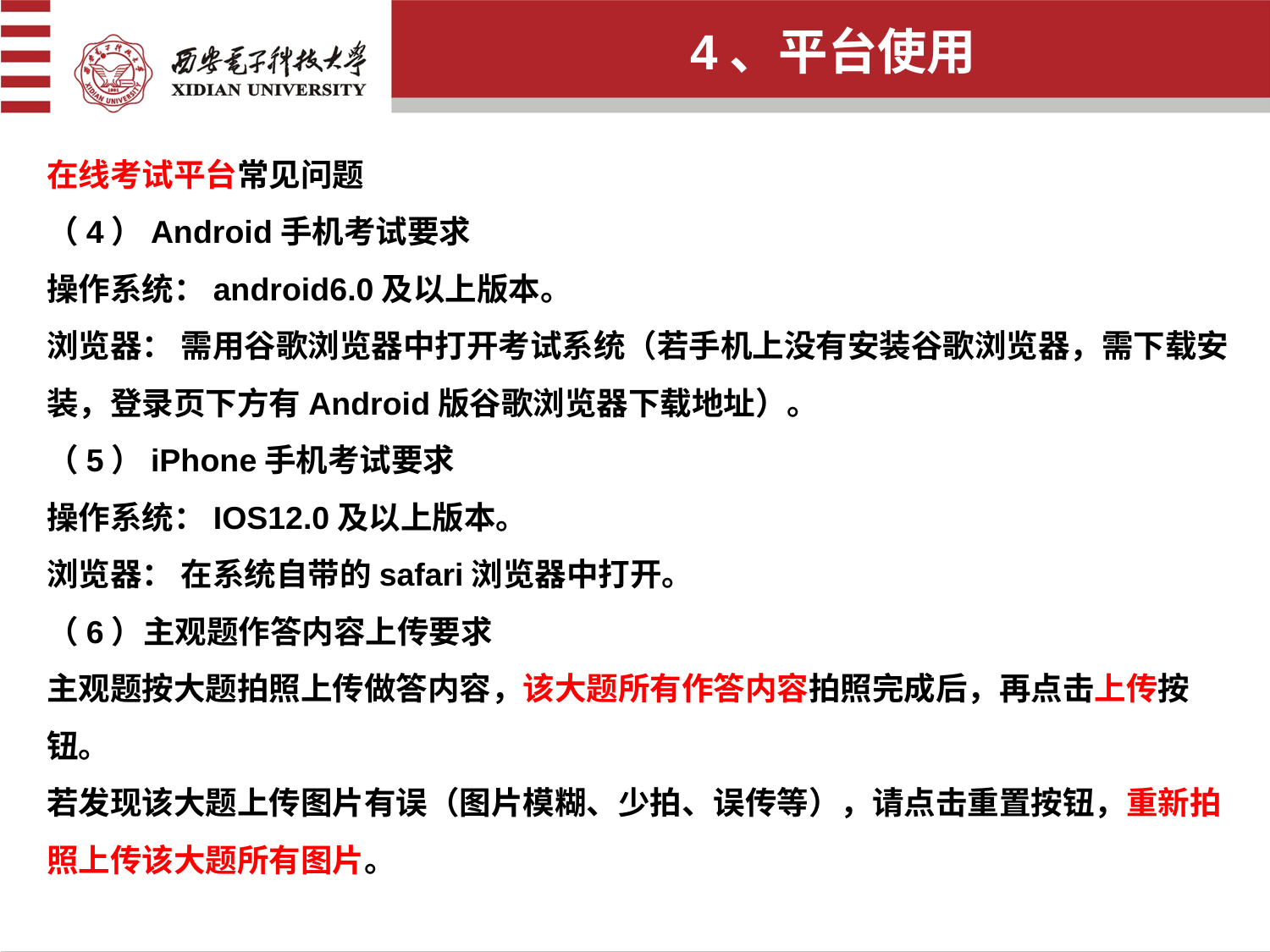

4、平台使用
在线考试平台常见问题
（4）Android手机考试要求
操作系统：android6.0及以上版本。
浏览器： 需用谷歌浏览器中打开考试系统（若手机上没有安装谷歌浏览器，需下载安装，登录页下方有Android版谷歌浏览器下载地址）。
（5）iPhone手机考试要求
操作系统：IOS12.0及以上版本。
浏览器： 在系统自带的safari浏览器中打开。
（6）主观题作答内容上传要求
主观题按大题拍照上传做答内容，该大题所有作答内容拍照完成后，再点击上传按钮。
若发现该大题上传图片有误（图片模糊、少拍、误传等），请点击重置按钮，重新拍照上传该大题所有图片。